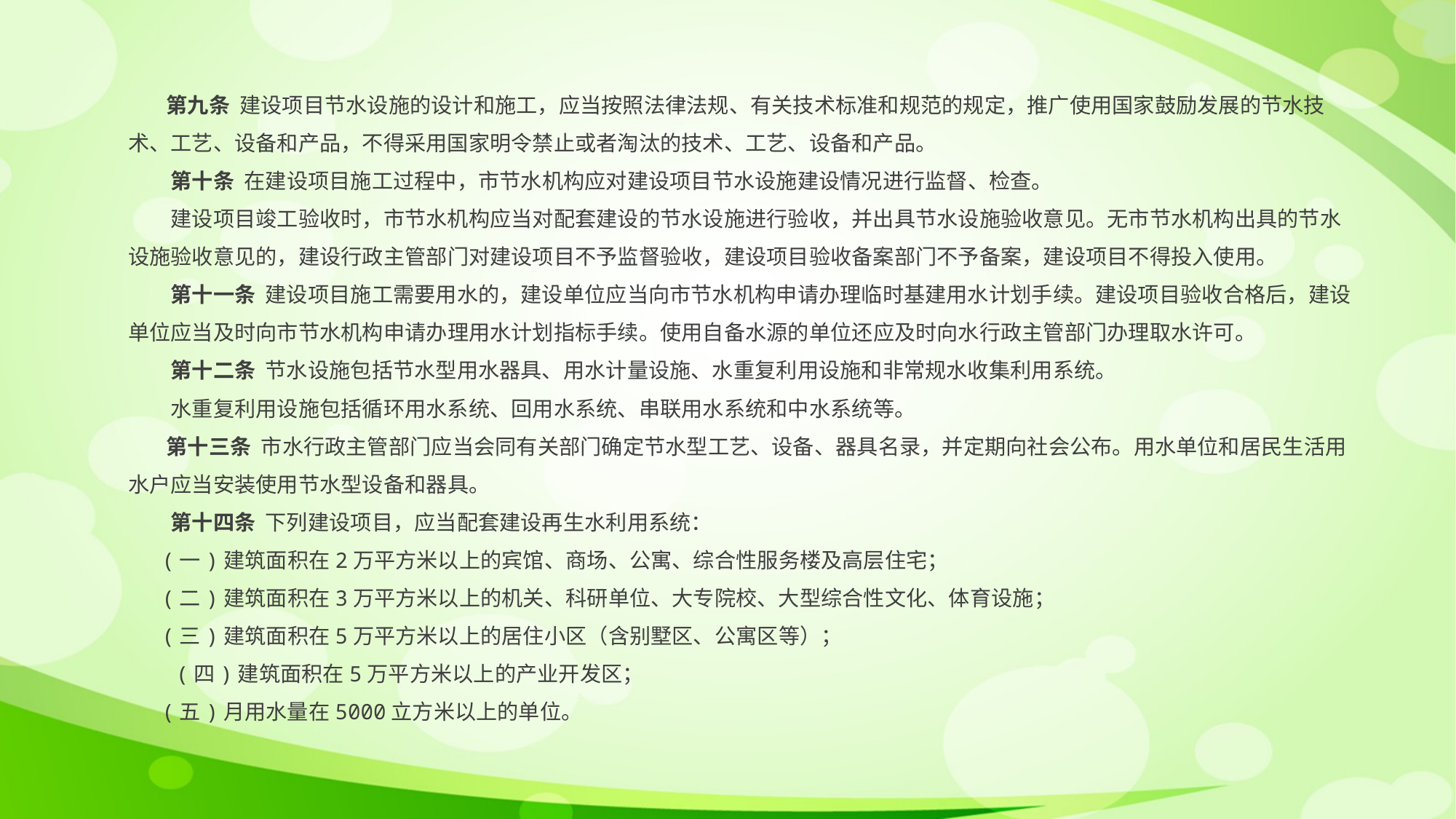

第九条  建设项目节水设施的设计和施工，应当按照法律法规、有关技术标准和规范的规定，推广使用国家鼓励发展的节水技术、工艺、设备和产品，不得采用国家明令禁止或者淘汰的技术、工艺、设备和产品。
　　第十条  在建设项目施工过程中，市节水机构应对建设项目节水设施建设情况进行监督、检查。
　　建设项目竣工验收时，市节水机构应当对配套建设的节水设施进行验收，并出具节水设施验收意见。无市节水机构出具的节水设施验收意见的，建设行政主管部门对建设项目不予监督验收，建设项目验收备案部门不予备案，建设项目不得投入使用。
　　第十一条  建设项目施工需要用水的，建设单位应当向市节水机构申请办理临时基建用水计划手续。建设项目验收合格后，建设单位应当及时向市节水机构申请办理用水计划指标手续。使用自备水源的单位还应及时向水行政主管部门办理取水许可。
　　第十二条  节水设施包括节水型用水器具、用水计量设施、水重复利用设施和非常规水收集利用系统。
　　水重复利用设施包括循环用水系统、回用水系统、串联用水系统和中水系统等。
       第十三条  市水行政主管部门应当会同有关部门确定节水型工艺、设备、器具名录，并定期向社会公布。用水单位和居民生活用水户应当安装使用节水型设备和器具。
　　第十四条  下列建设项目，应当配套建设再生水利用系统：
      (一)建筑面积在2万平方米以上的宾馆、商场、公寓、综合性服务楼及高层住宅；
      (二)建筑面积在3万平方米以上的机关、科研单位、大专院校、大型综合性文化、体育设施；
      (三)建筑面积在5万平方米以上的居住小区（含别墅区、公寓区等）；
　　(四)建筑面积在5万平方米以上的产业开发区；
      (五)月用水量在5000立方米以上的单位。